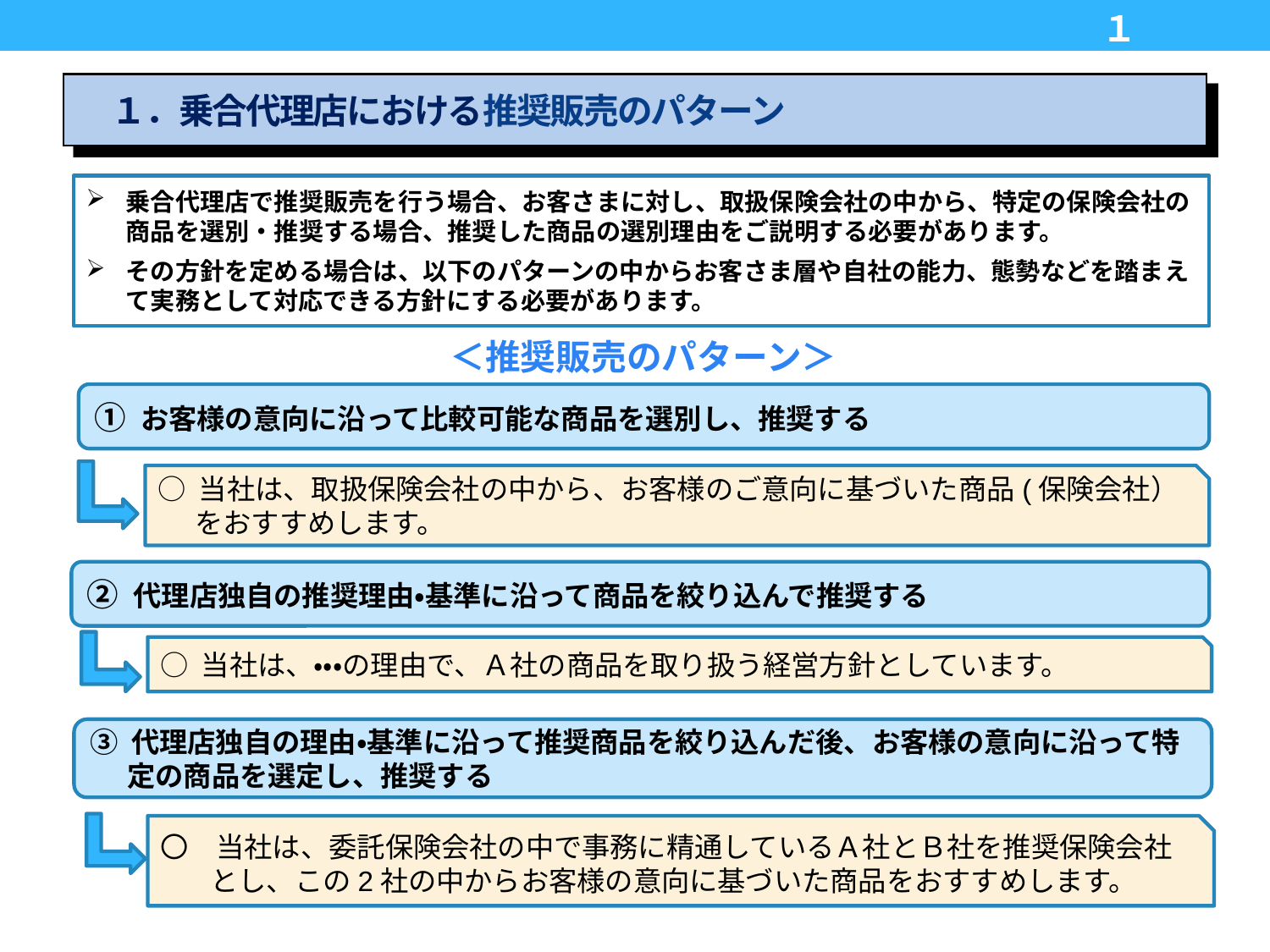

１
# １．乗合代理店における推奨販売のパターン
乗合代理店で推奨販売を行う場合、お客さまに対し、取扱保険会社の中から、特定の保険会社の商品を選別・推奨する場合、推奨した商品の選別理由をご説明する必要があります。
その方針を定める場合は、以下のパターンの中からお客さま層や自社の能力、態勢などを踏まえて実務として対応できる方針にする必要があります。
＜推奨販売のパターン＞
① お客様の意向に沿って比較可能な商品を選別し、推奨する

○ 当社は、取扱保険会社の中から、お客様のご意向に基づいた商品(保険会社）をおすすめします。
② 代理店独自の推奨理由・基準に沿って商品を絞り込んで推奨する

○ 当社は、・・・の理由で、Ａ社の商品を取り扱う経営方針としています。
③ 代理店独自の理由・基準に沿って推奨商品を絞り込んだ後、お客様の意向に沿って特定の商品を選定し、推奨する

〇　当社は、委託保険会社の中で事務に精通しているＡ社とＢ社を推奨保険会社とし、この2社の中からお客様の意向に基づいた商品をおすすめします。